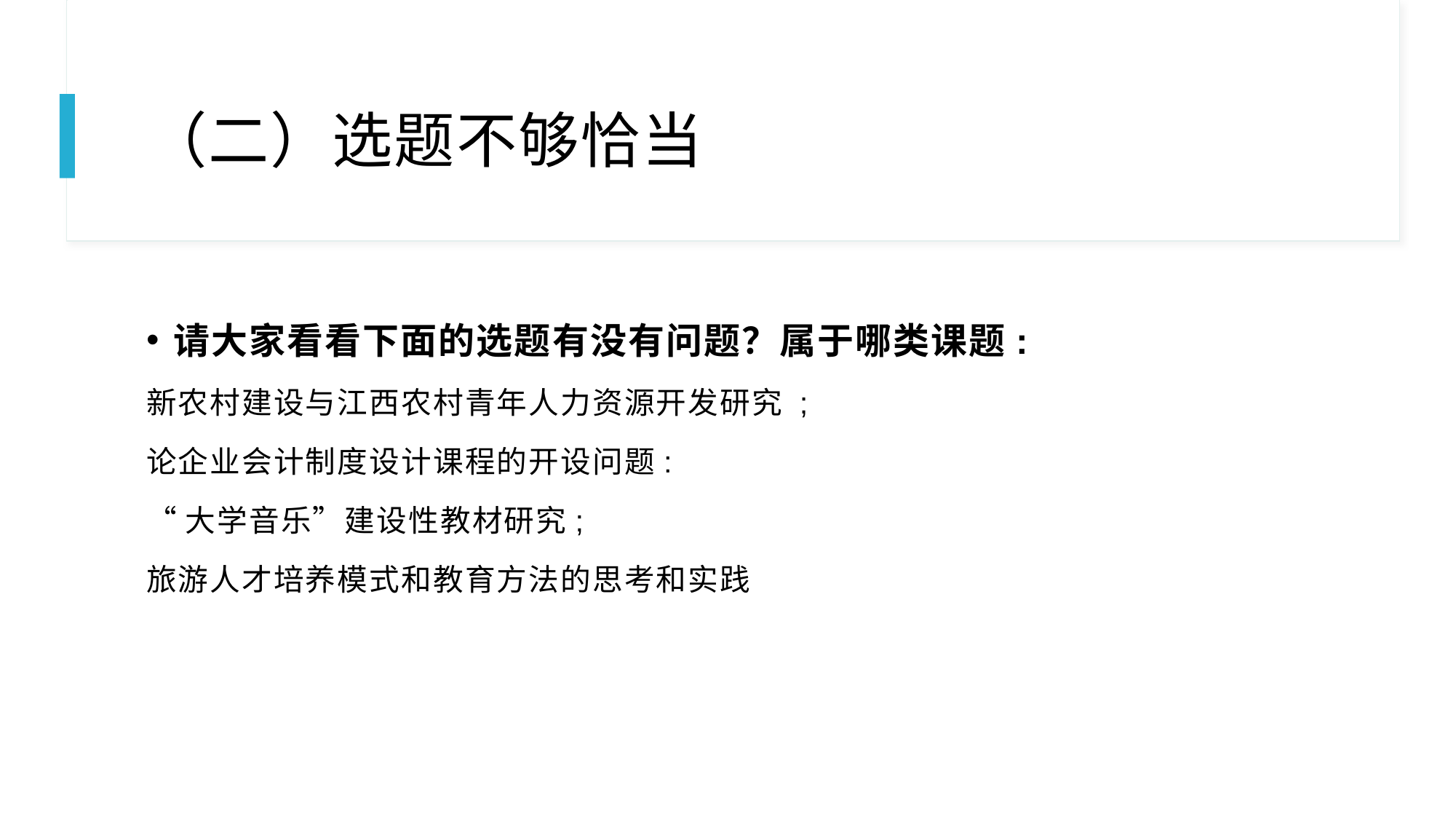

# （二）选题不够恰当
请大家看看下面的选题有没有问题？属于哪类课题:
新农村建设与江西农村青年人力资源开发研究 ;
论企业会计制度设计课程的开设问题:
“大学音乐”建设性教材研究;
旅游人才培养模式和教育方法的思考和实践